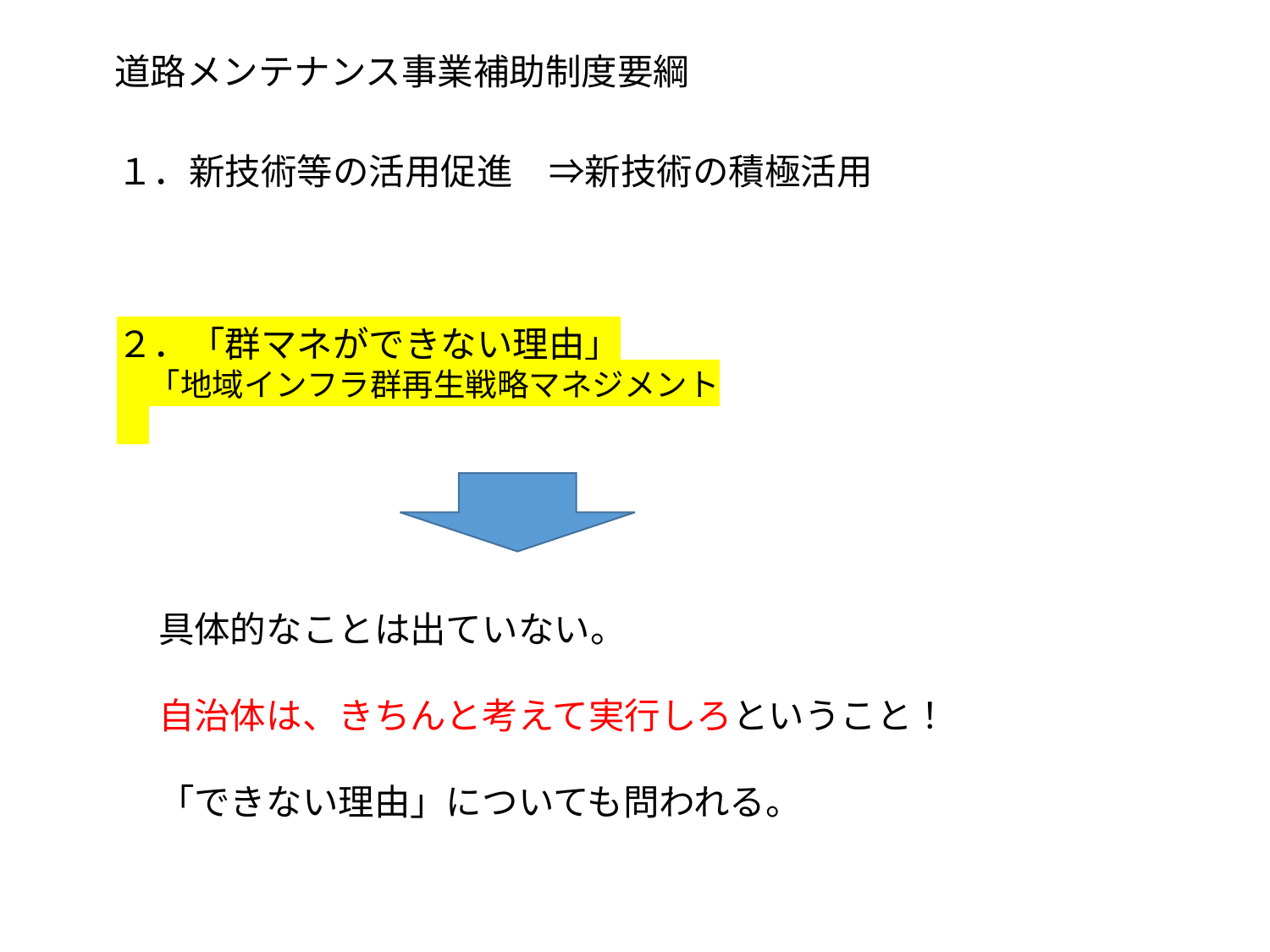

6
道路メンテナンス事業補助制度要綱

１．新技術等の活用促進　⇒新技術の積極活用

２．「群マネができない理由」
　「地域インフラ群再生戦略マネジメント

具体的なことは出ていない。

自治体は、きちんと考えて実行しろということ！

「できない理由」についても問われる。